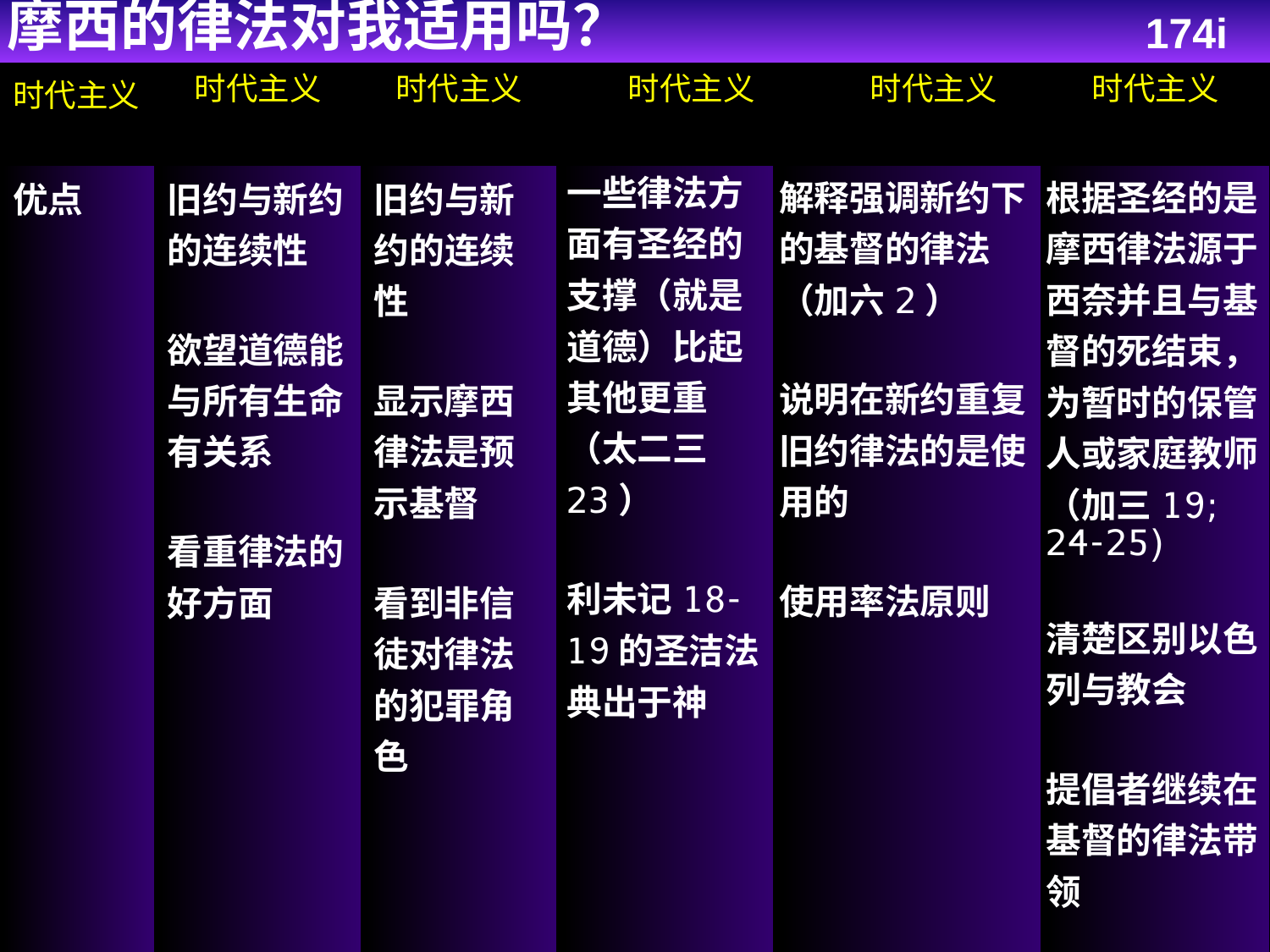

174i
摩西的律法对我适用吗？

| 时代主义 | 时代主义 | 时代主义 | 时代主义 |  | 时代主义 | 时代主义 |
| --- | --- | --- | --- | --- | --- | --- |
| 优点 | 旧约与新约的连续性 欲望道德能与所有生命有关系 看重律法的好方面 | 旧约与新约的连续性 显示摩西律法是预示基督 看到非信徒对律法的犯罪角色 | 一些律法方面有圣经的支撑（就是道德）比起其他更重（太二三23） 利未记18-19的圣洁法典出于神 | 解释强调新约下的基督的律法（加六2） 说明在新约重复旧约律法的是使用的 使用率法原则 |  | 根据圣经的是摩西律法源于西奈并且与基督的死结束，为暂时的保管人或家庭教师（加三19; 24-25) 清楚区别以色列与教会 提倡者继续在基督的律法带领 |